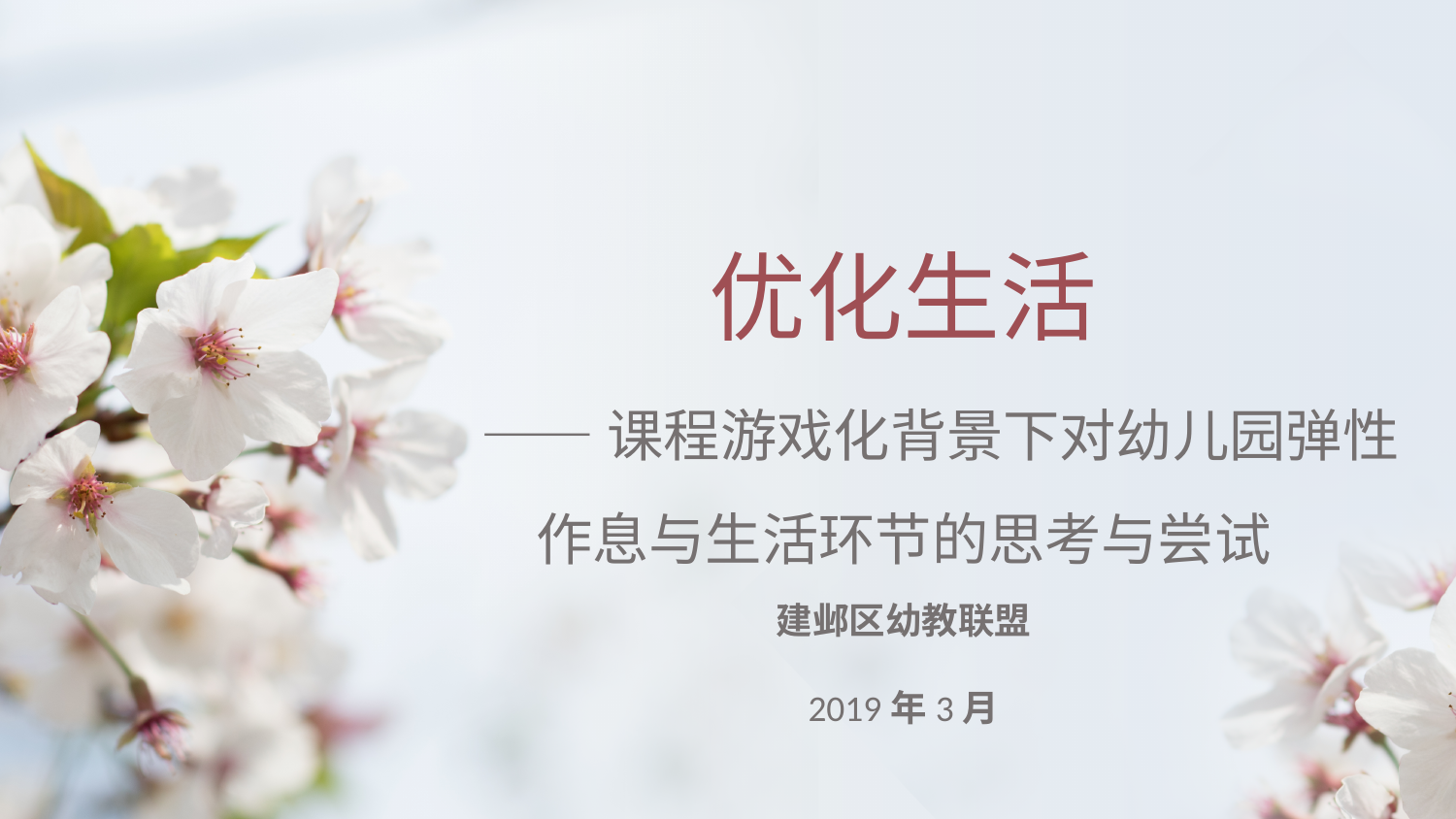

优化生活
     ——课程游戏化背景下对幼儿园弹性作息与生活环节的思考与尝试
建邺区幼教联盟

2019年3月